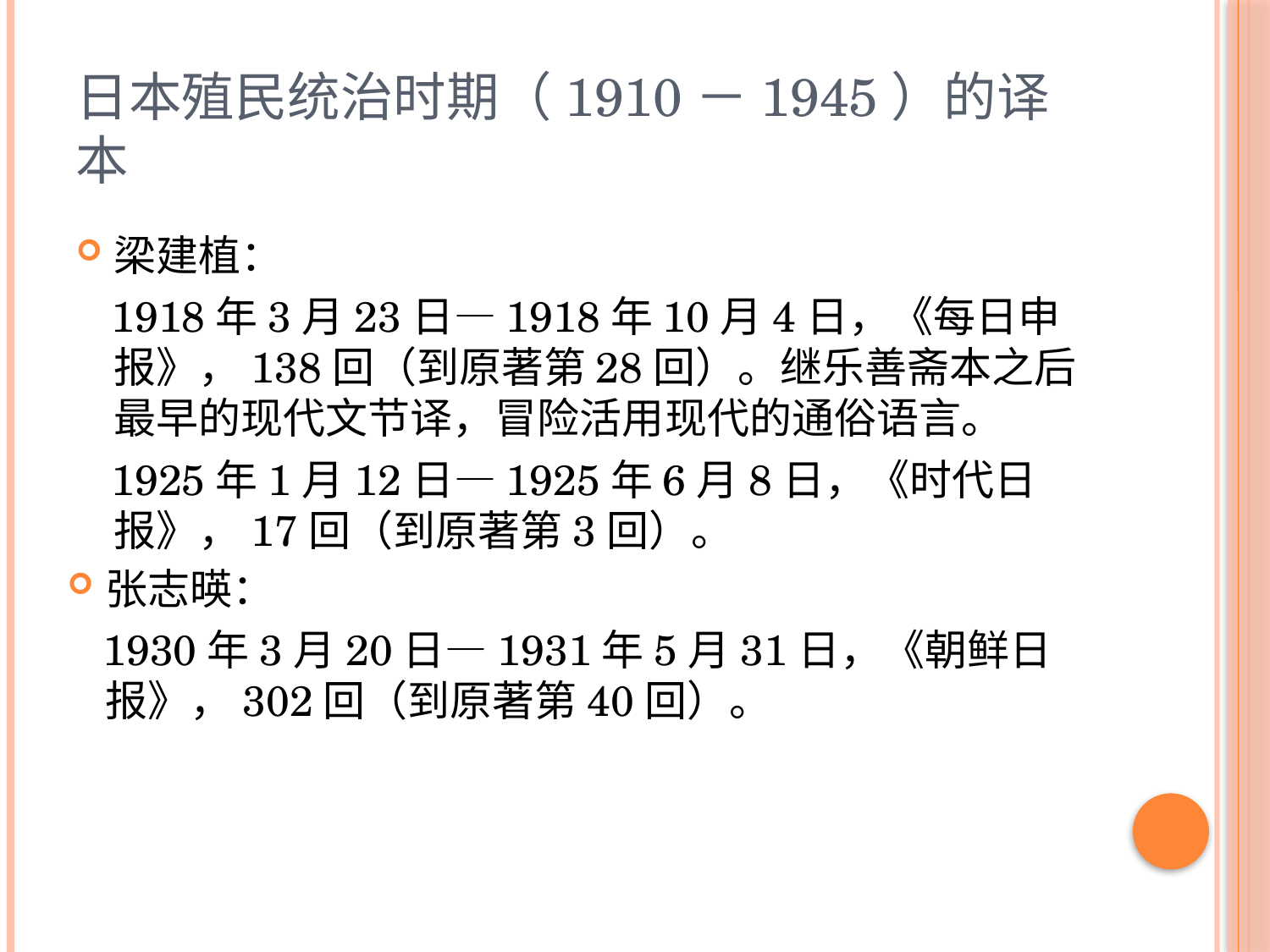

# 日本殖民统治时期（1910－1945）的译本
梁建植：
   1918年3月23日—1918年10月4日，《每日申报》，138回（到原著第28回）。继乐善斋本之后最早的现代文节译，冒险活用现代的通俗语言。
   1925年1月12日—1925年6月8日，《时代日报》，17回（到原著第3回）。

张志暎：
   1930年3月20日—1931年5月31日，《朝鲜日报》，302回（到原著第40回）。